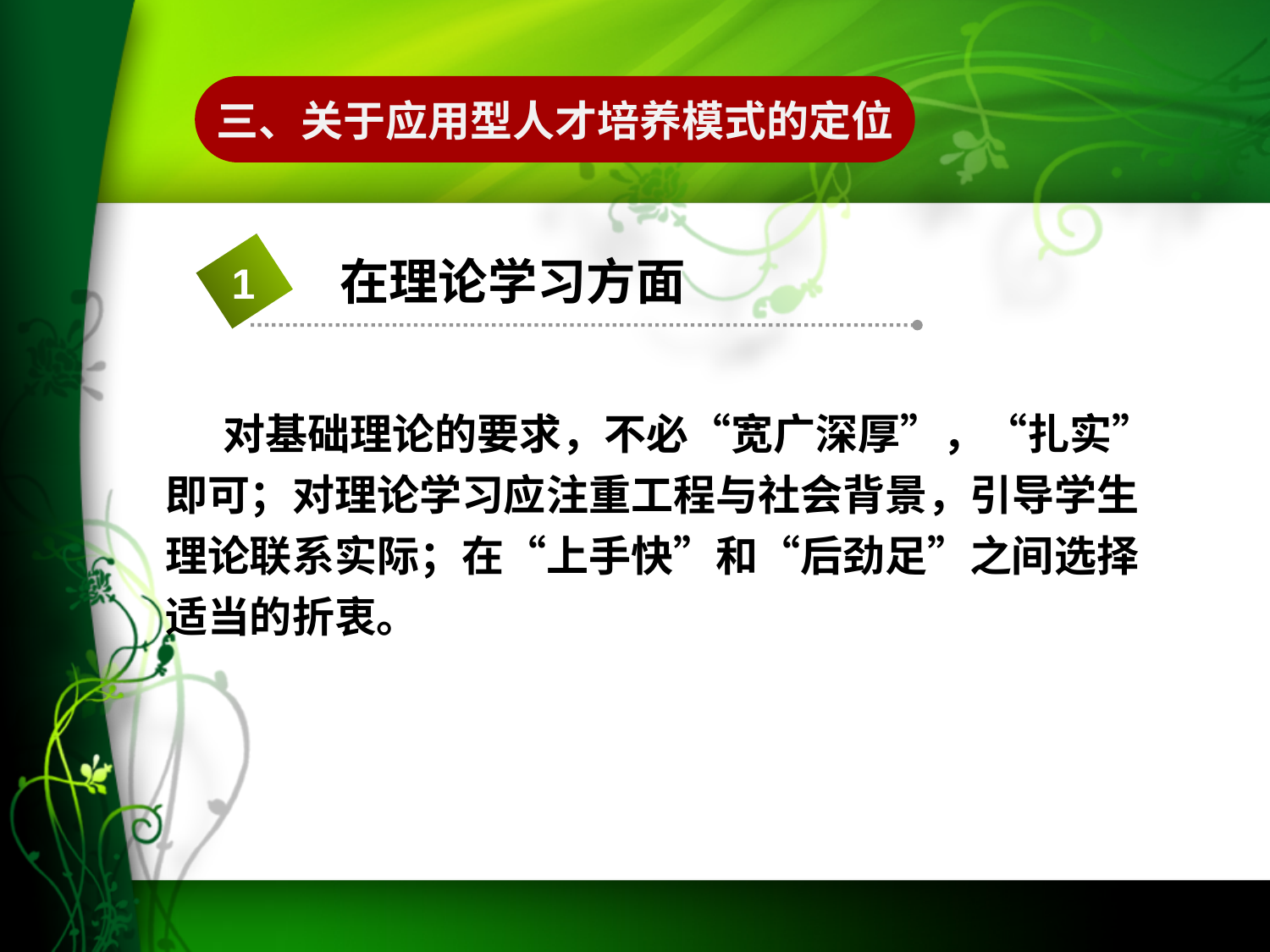

三、关于应用型人才培养模式的定位
在理论学习方面

1

          对基础理论的要求，不必“宽广深厚”，“扎实”即可；对理论学习应注重工程与社会背景，引导学生理论联系实际；在“上手快”和“后劲足”之间选择适当的折衷。